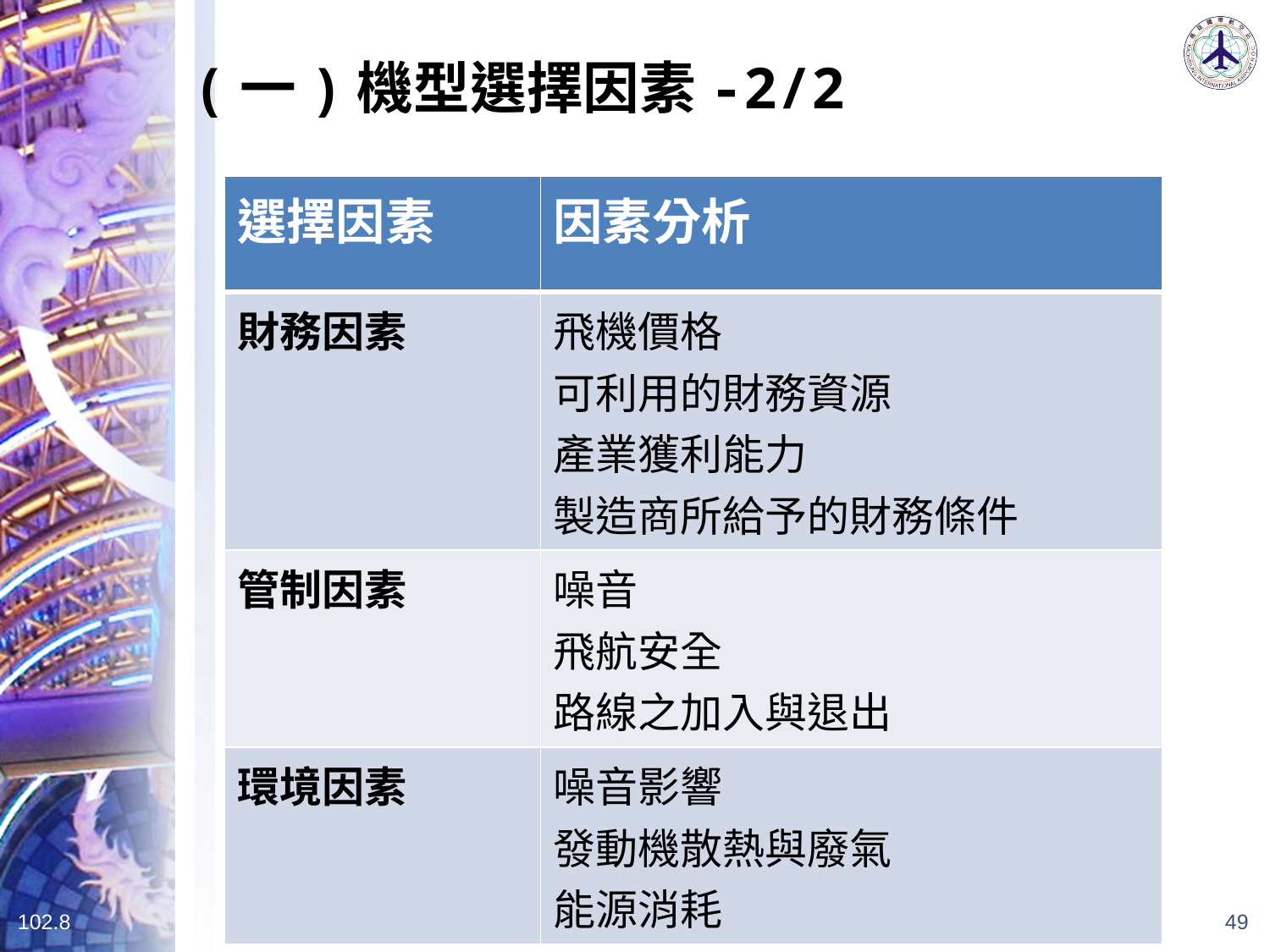

(一)機型選擇因素-2/2
| 選擇因素 | 因素分析 |
| --- | --- |
| 財務因素 | 飛機價格 可利用的財務資源 產業獲利能力 製造商所給予的財務條件 |
| 管制因素 | 噪音 飛航安全 路線之加入與退出 |
| 環境因素 | 噪音影響 發動機散熱與廢氣 能源消耗 |
102.8
49